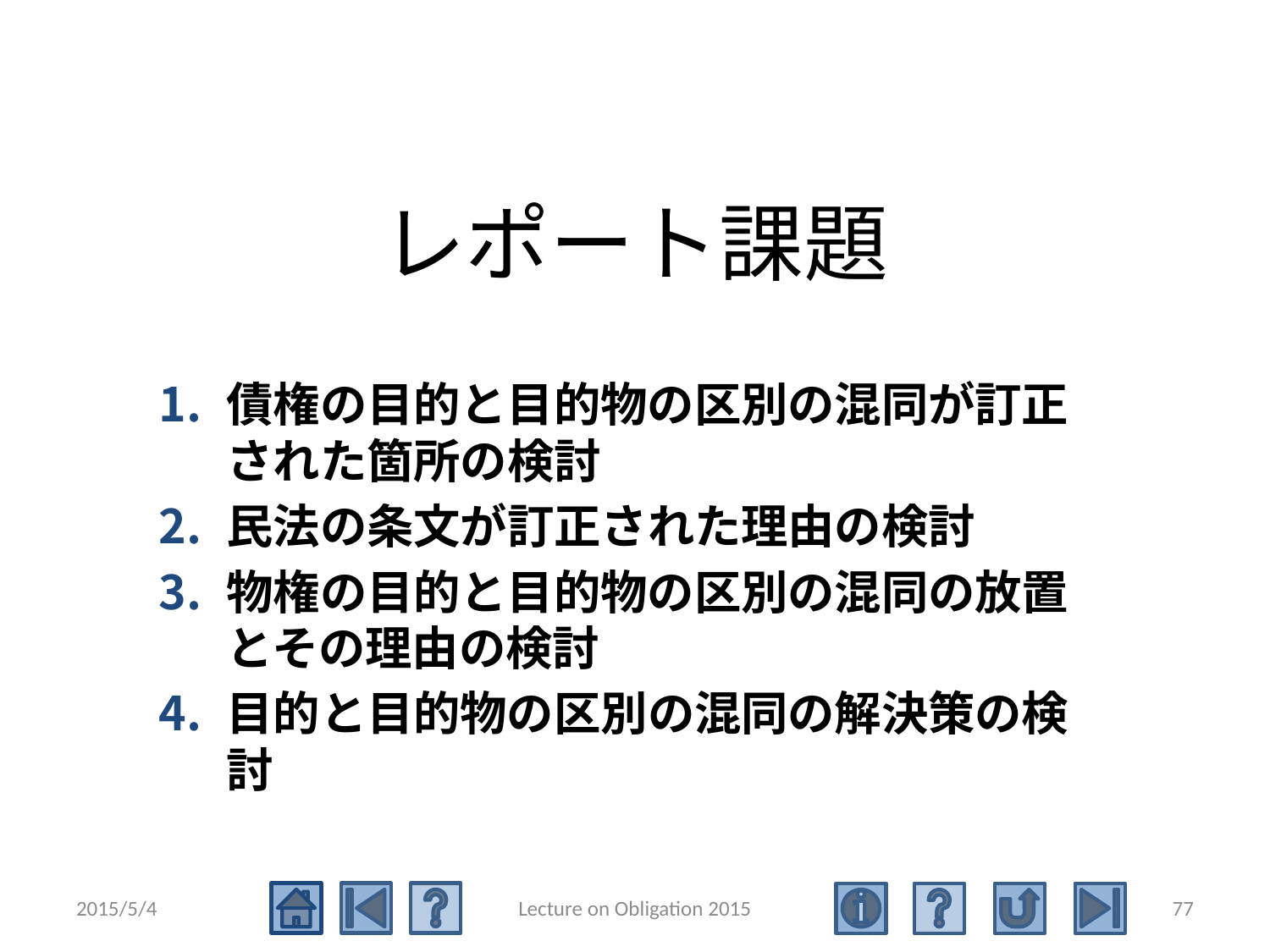

# レポート課題
債権の目的と目的物の区別の混同が訂正された箇所の検討
民法の条文が訂正された理由の検討
物権の目的と目的物の区別の混同の放置とその理由の検討
目的と目的物の区別の混同の解決策の検討

2015/5/4
Lecture on Obligation 2015
77